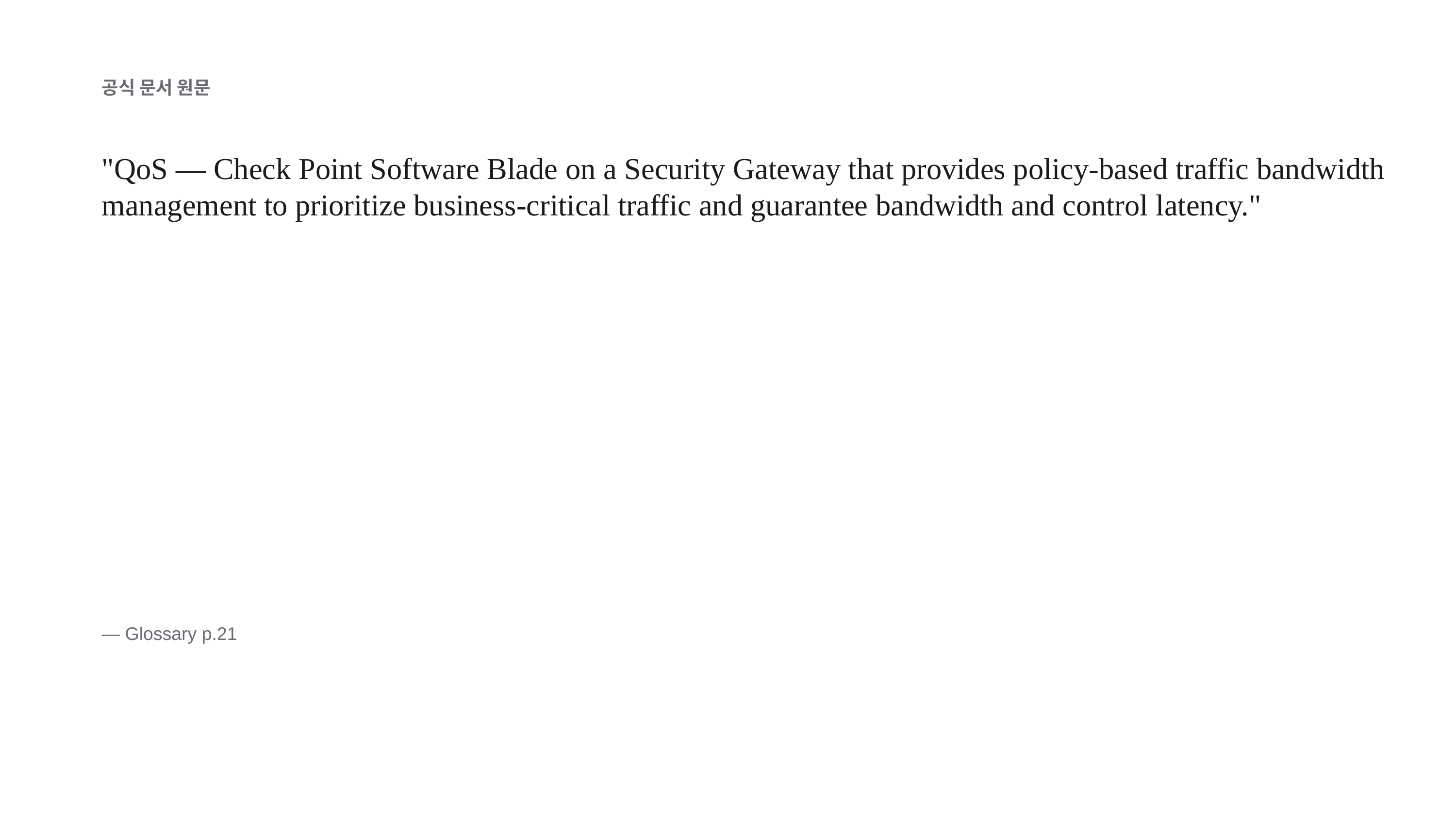

공식 문서 원문
"QoS — Check Point Software Blade on a Security Gateway that provides policy-based traffic bandwidth management to prioritize business-critical traffic and guarantee bandwidth and control latency."
— Glossary p.21